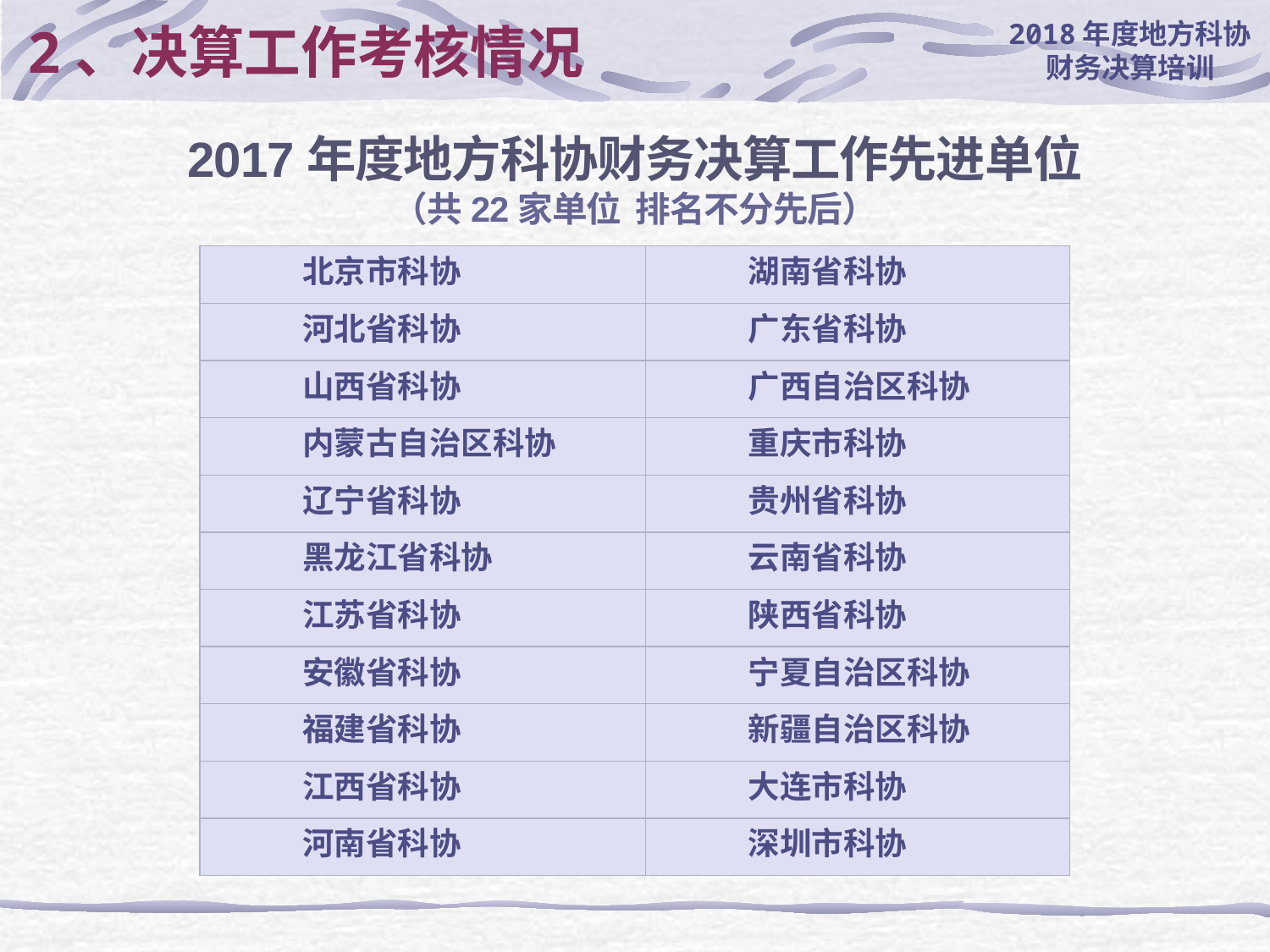

# 2、决算工作考核情况
2017年度地方科协财务决算工作先进单位
（共22家单位  排名不分先后）
| 北京市科协 | 湖南省科协 |
| --- | --- |
| 河北省科协 | 广东省科协 |
| 山西省科协 | 广西自治区科协 |
| 内蒙古自治区科协 | 重庆市科协 |
| 辽宁省科协 | 贵州省科协 |
| 黑龙江省科协 | 云南省科协 |
| 江苏省科协 | 陕西省科协 |
| 安徽省科协 | 宁夏自治区科协 |
| 福建省科协 | 新疆自治区科协 |
| 江西省科协 | 大连市科协 |
| 河南省科协 | 深圳市科协 |